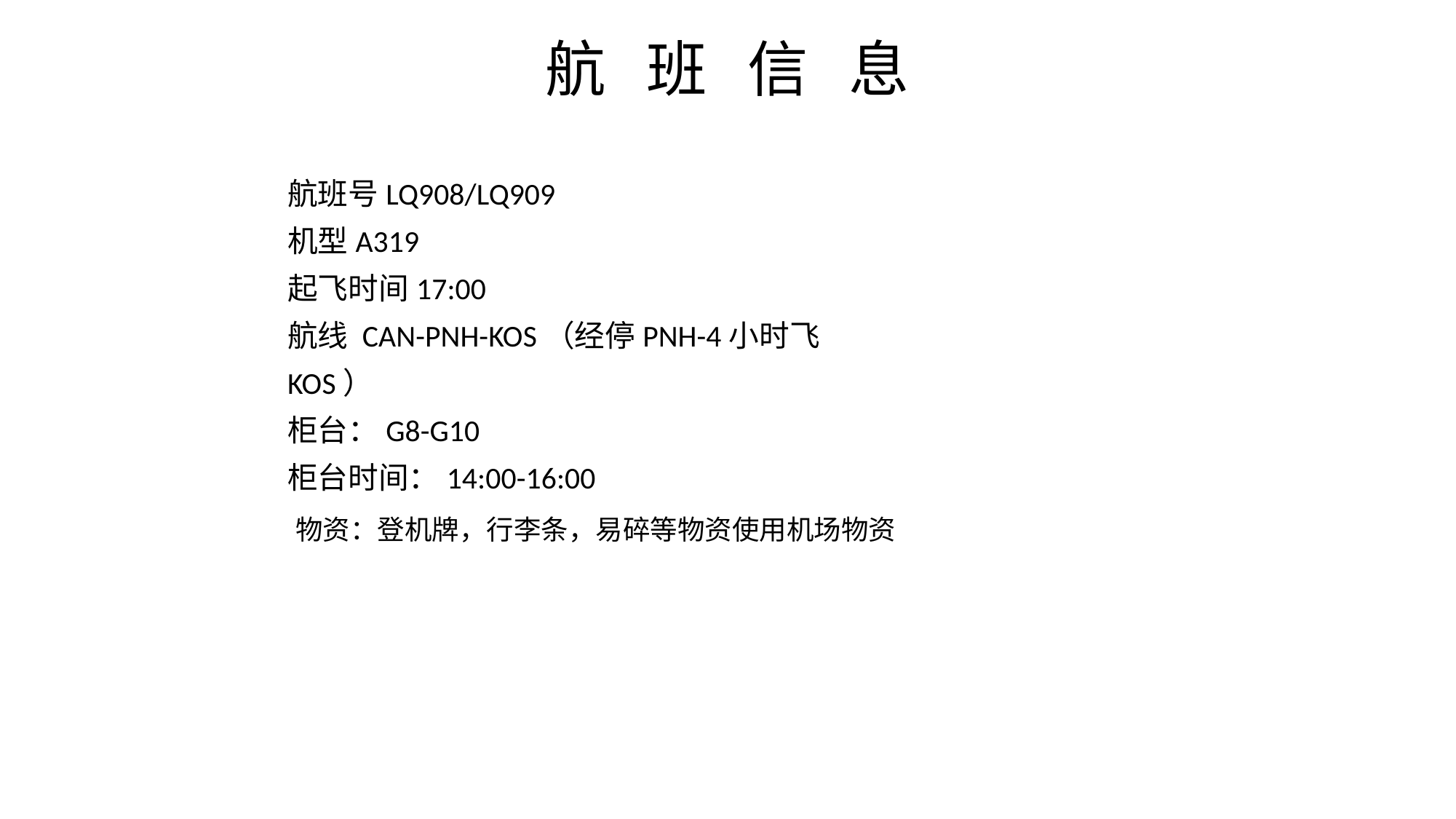

航   班   信   息
航班号LQ908/LQ909
机型A319
起飞时间17:00
航线 CAN-PNH-KOS（经停PNH-4小时飞KOS）
柜台：G8-G10
柜台时间：14:00-16:00
物资：登机牌，行李条，易碎等物资使用机场物资